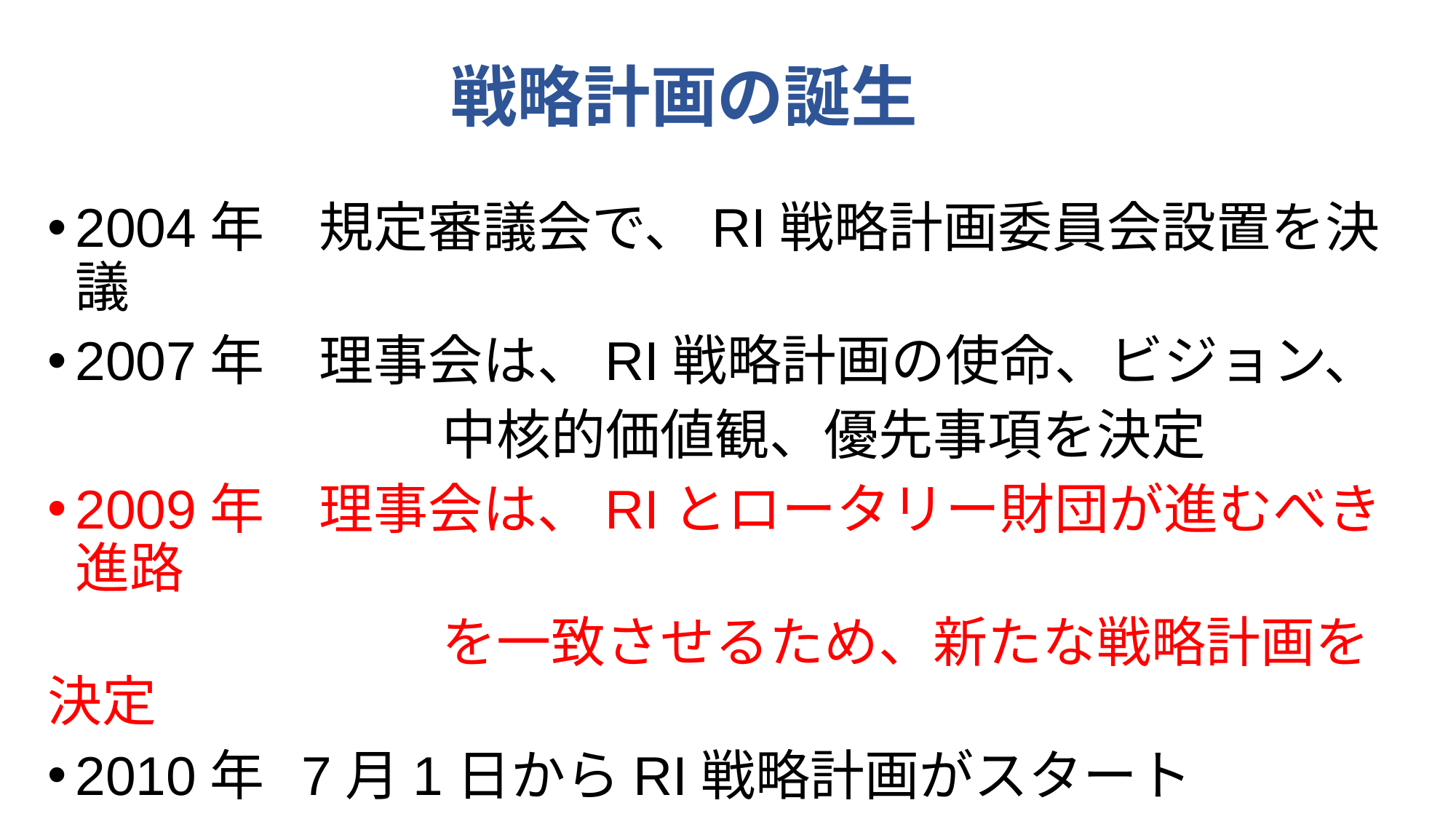

# 戦略計画の誕生
2004年　規定審議会で、RI戦略計画委員会設置を決議
2007年　理事会は、RI戦略計画の使命、ビジョン、
　　　　　　　 中核的価値観、優先事項を決定
2009年　理事会は、RIとロータリー財団が進むべき進路
　　　　　　　 を一致させるため、新たな戦略計画を決定
2010年  7月1日からRI戦略計画がスタート
2017年　理事会は、新しい「ビジョン声明」を決定